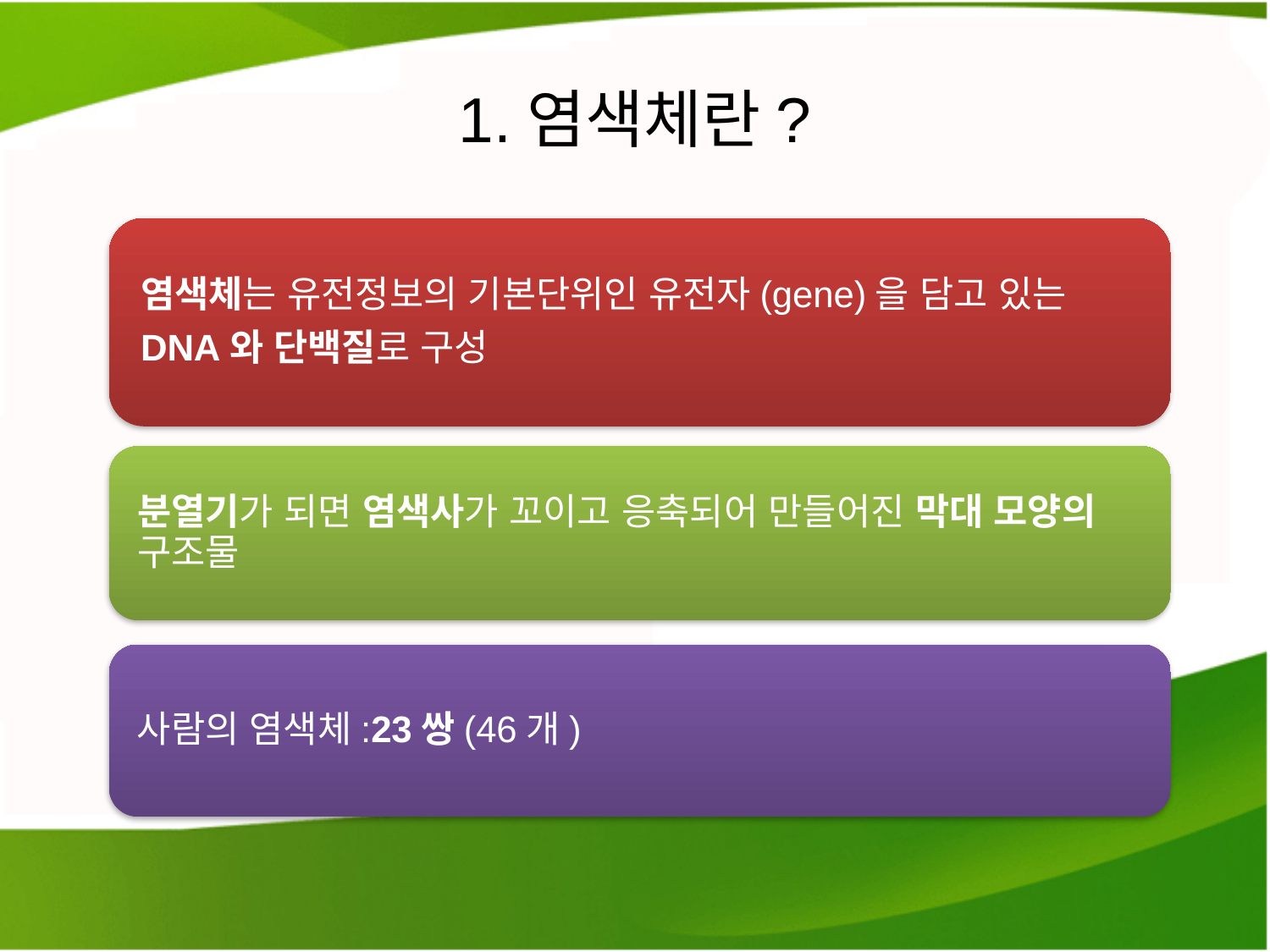

# 1.염색체란?
염색체는 유전정보의 기본단위인 유전자(gene)을 담고 있는
DNA와 단백질로 구성
분열기가 되면 염색사가 꼬이고 응축되어 만들어진 막대 모양의 구조물
사람의 염색체:23쌍(46개)